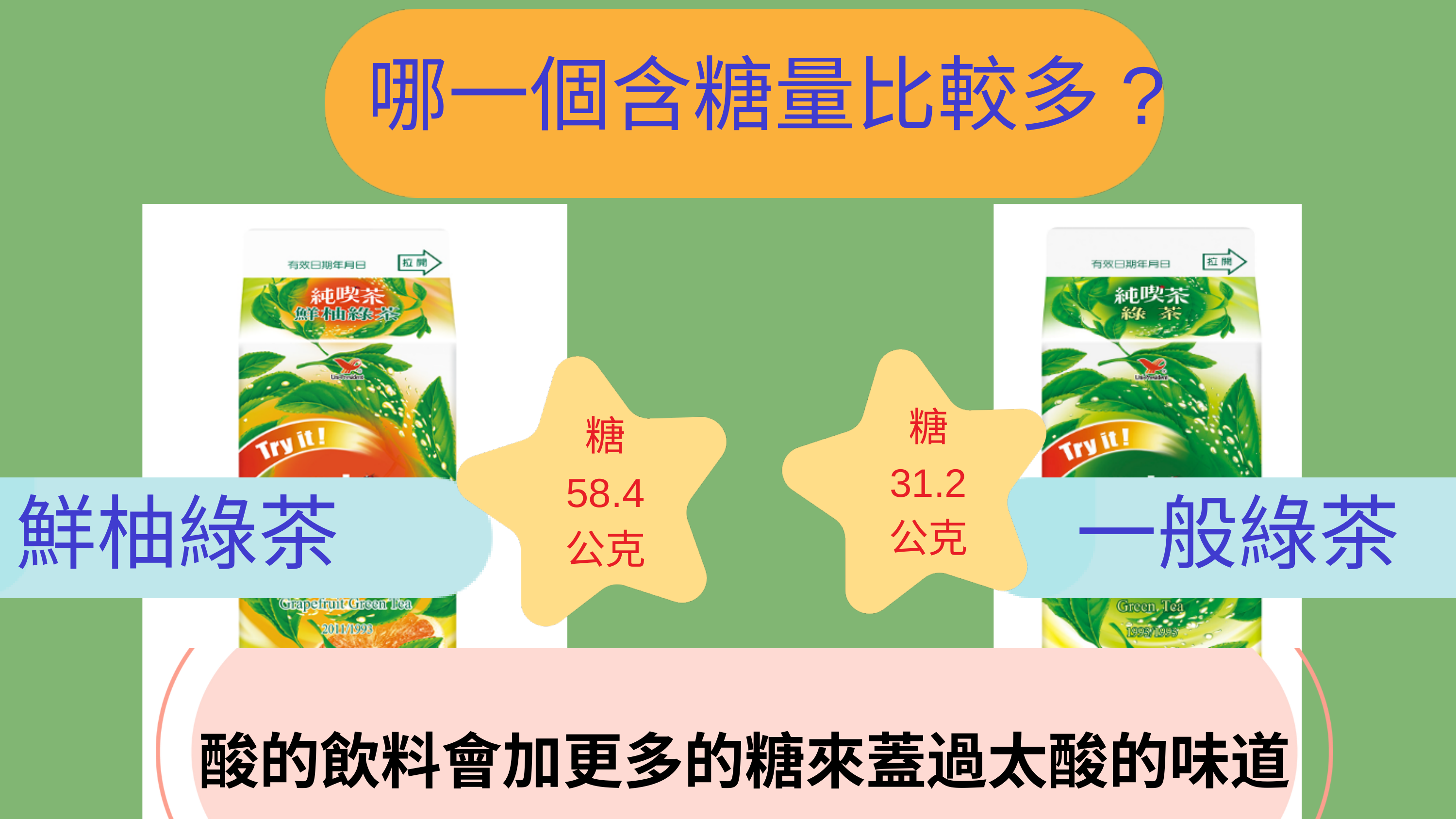

哪一個含糖量比較多?

糖
31.2
公克

糖
58.4
公克

一般綠茶

鮮柚綠茶

酸的飲料會加更多的糖來蓋過太酸的味道